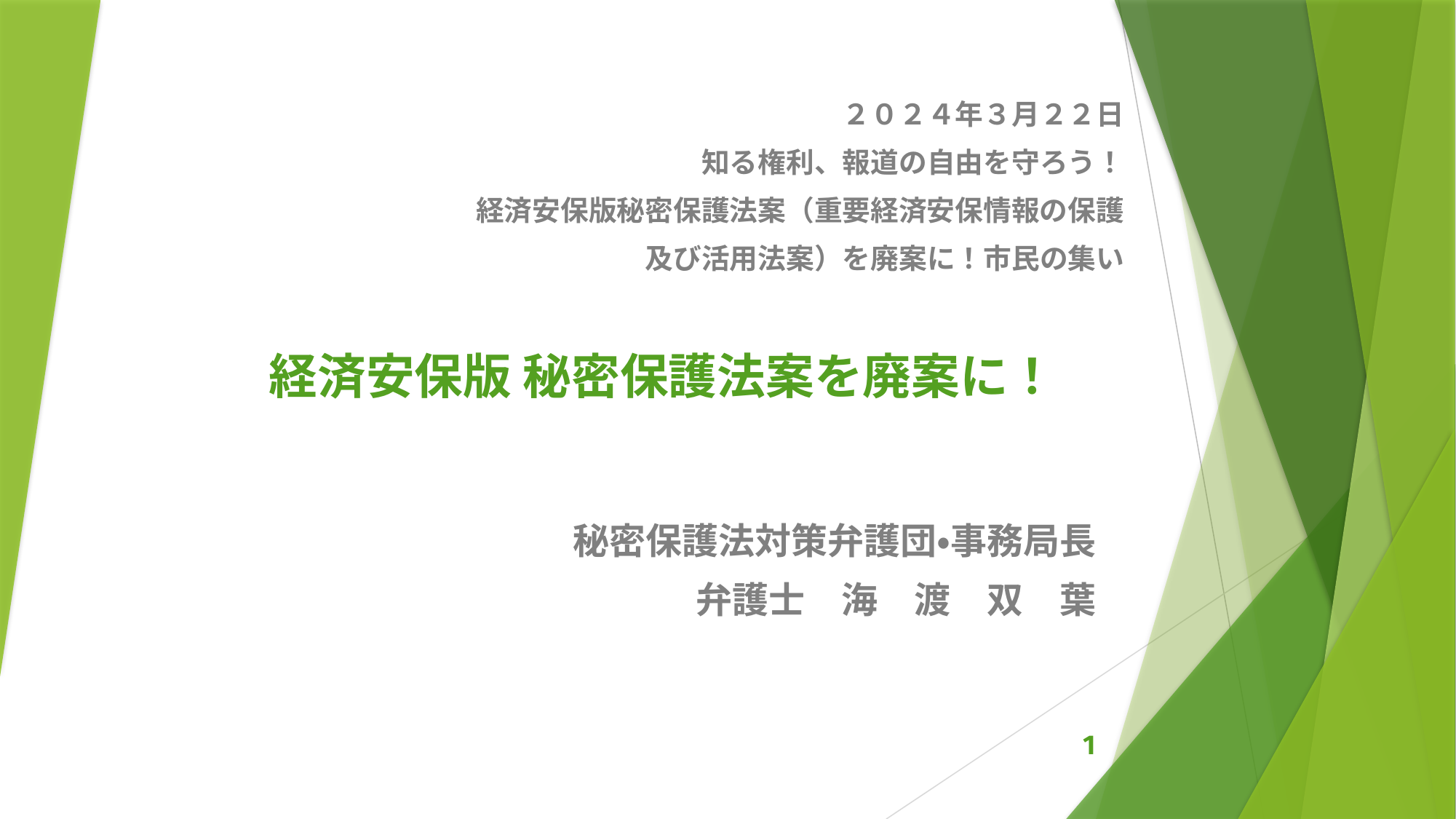

２０２４年３月２２日
知る権利、報道の自由を守ろう！
　経済安保版秘密保護法案（重要経済安保情報の保護
　　　　及び活用法案）を廃案に！市民の集い
# 経済安保版 秘密保護法案を廃案に！
秘密保護法対策弁護団・事務局長
弁護士　海　渡　双　葉
1